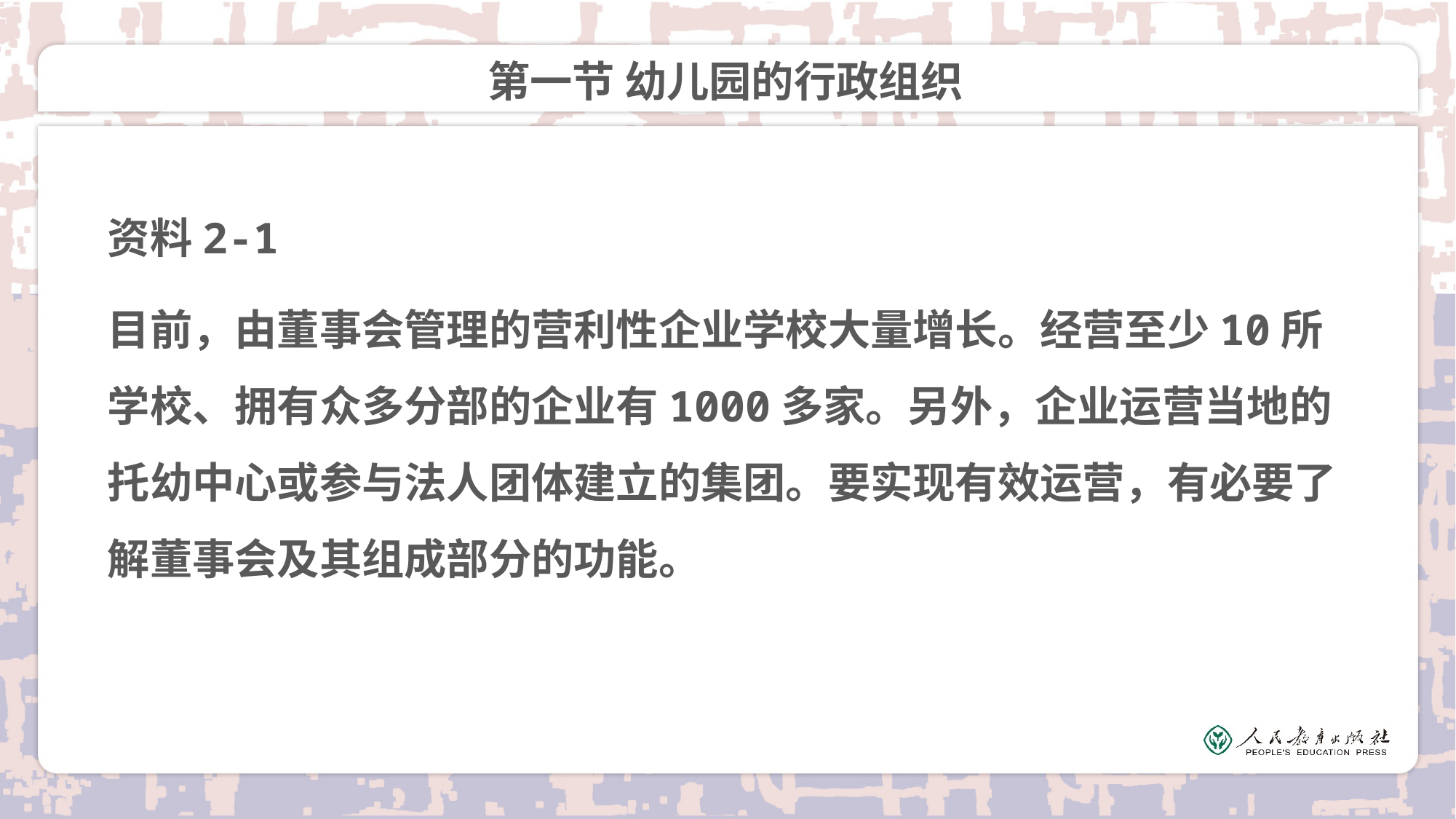

# 第一节 幼儿园的行政组织
资料2-1
目前，由董事会管理的营利性企业学校大量增长。经营至少10所学校、拥有众多分部的企业有1000多家。另外，企业运营当地的托幼中心或参与法人团体建立的集团。要实现有效运营，有必要了解董事会及其组成部分的功能。